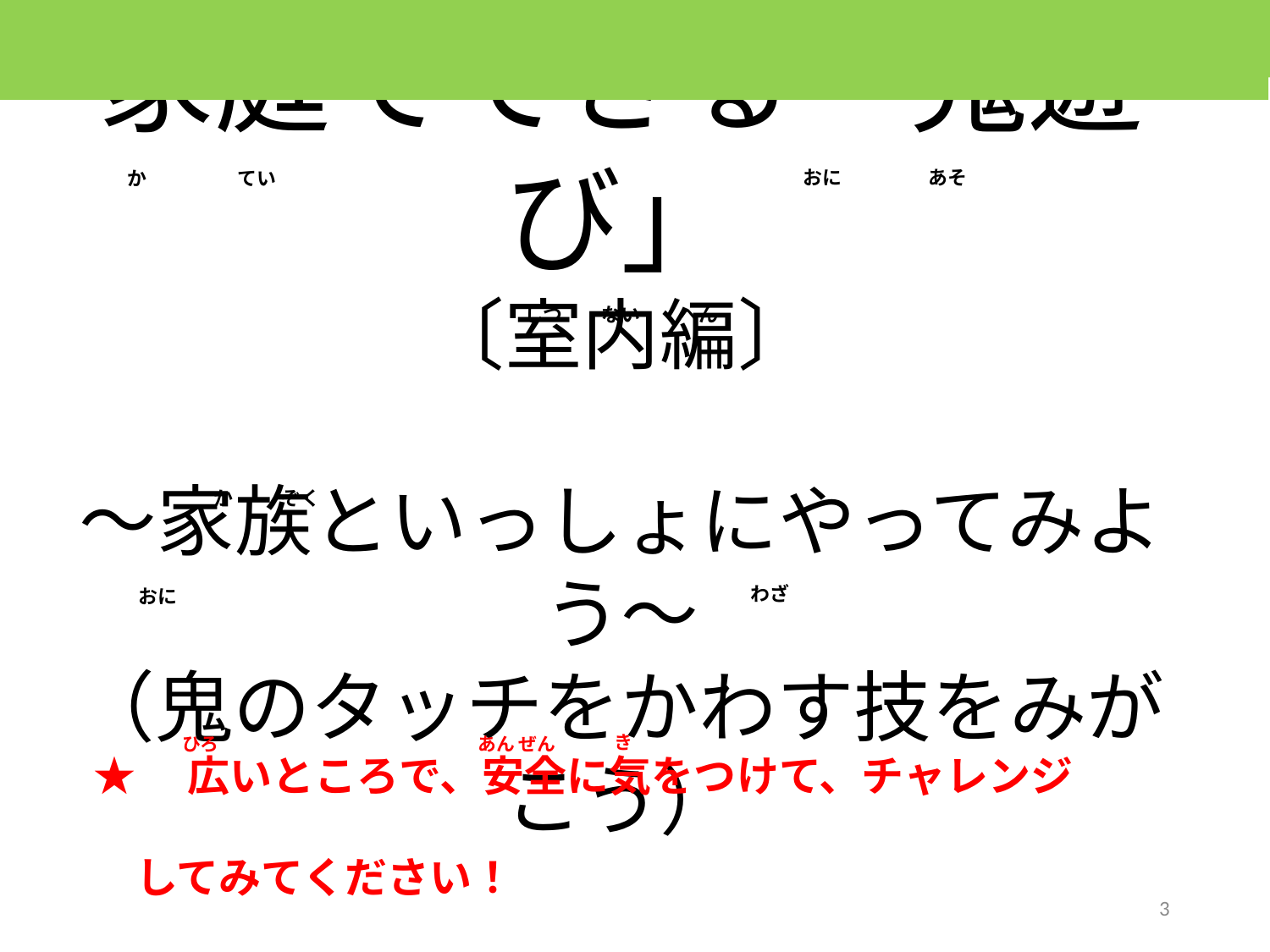

家庭でできる「鬼遊び」
〔室内編〕

～家族といっしょにやってみよう～
（鬼のタッチをかわす技をみがこう）

おに　　　　  あそ
か　　　　   てい
しつ　　ない　　へん

 か　　  ぞく
わざ
おに
き
ひろ
あん ぜん
★　広いところで、安全に気をつけて、チャレンジ
　してみてください！
3